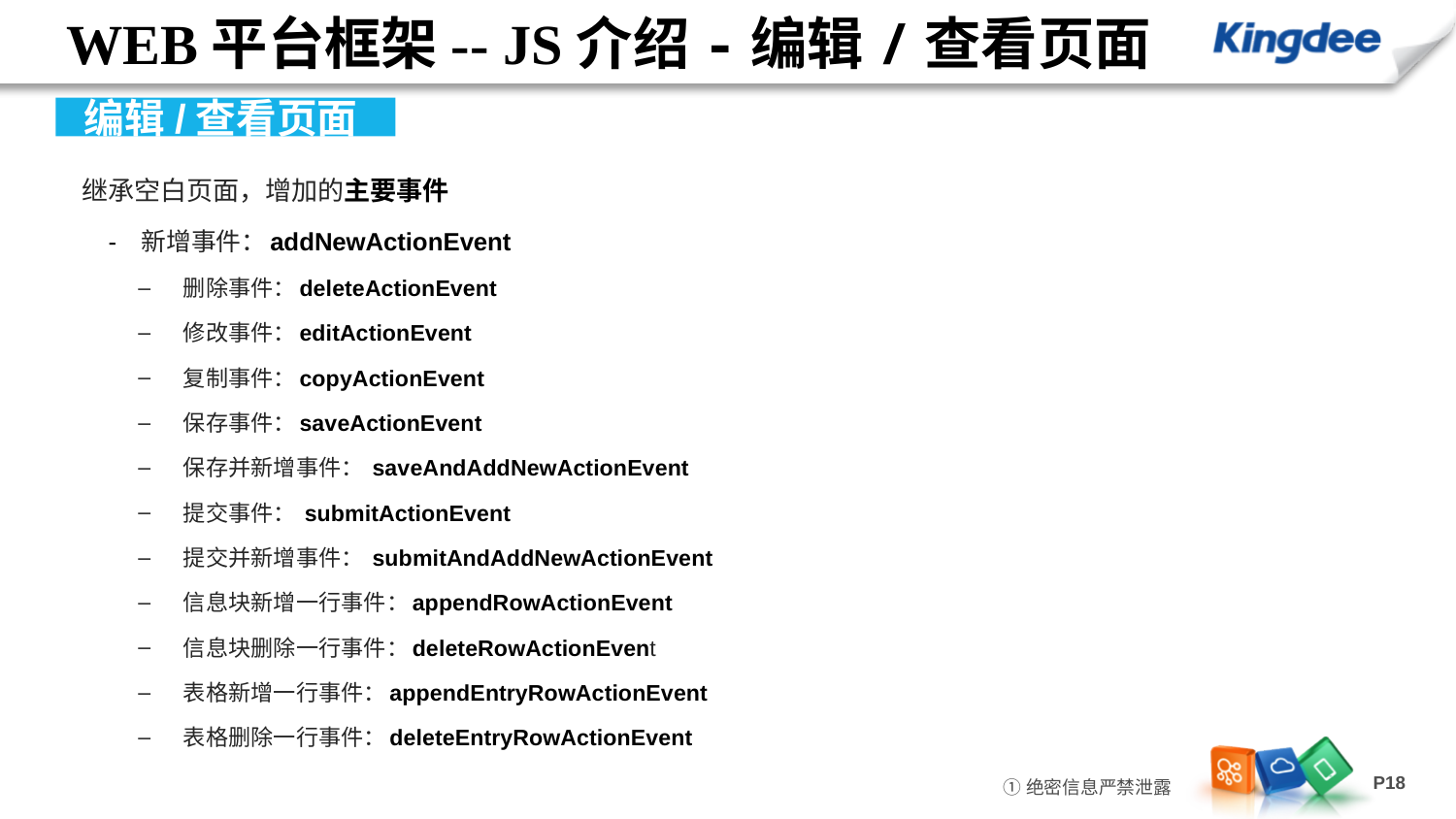

# WEB平台框架-- JS介绍-编辑/查看页面
编辑/查看页面
  继承空白页面，增加的主要事件
      -   新增事件：addNewActionEvent
删除事件：deleteActionEvent
修改事件：editActionEvent
复制事件：copyActionEvent
保存事件：saveActionEvent
保存并新增事件： saveAndAddNewActionEvent
提交事件： submitActionEvent
提交并新增事件： submitAndAddNewActionEvent
信息块新增一行事件：appendRowActionEvent
信息块删除一行事件：deleteRowActionEvent
表格新增一行事件：appendEntryRowActionEvent
表格删除一行事件：deleteEntryRowActionEvent